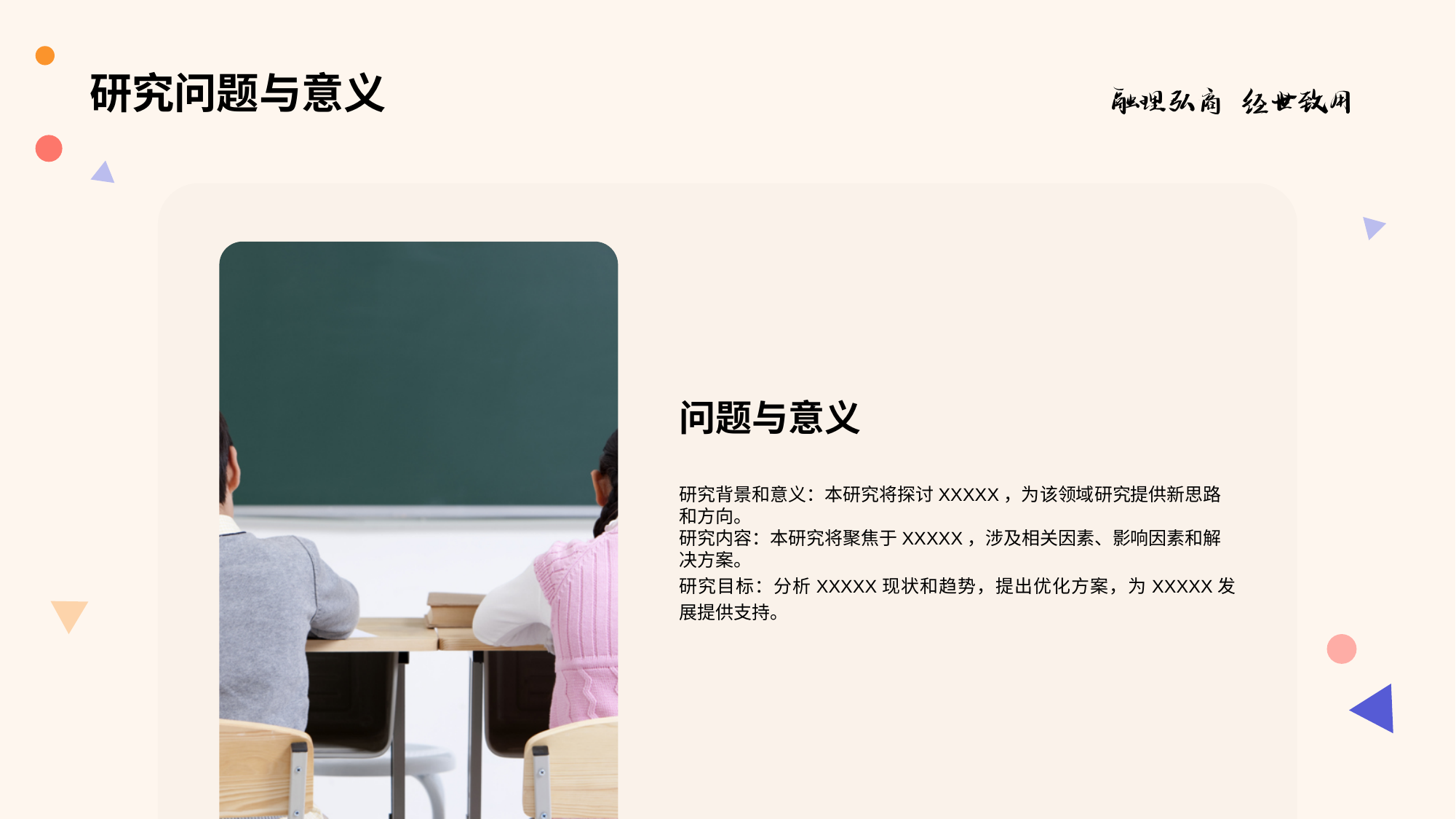

# 研究问题与意义

问题与意义
研究背景和意义：本研究将探讨XXXXX，为该领域研究提供新思路和方向。
研究内容：本研究将聚焦于XXXXX，涉及相关因素、影响因素和解决方案。
研究目标：分析XXXXX现状和趋势，提出优化方案，为XXXXX发展提供支持。